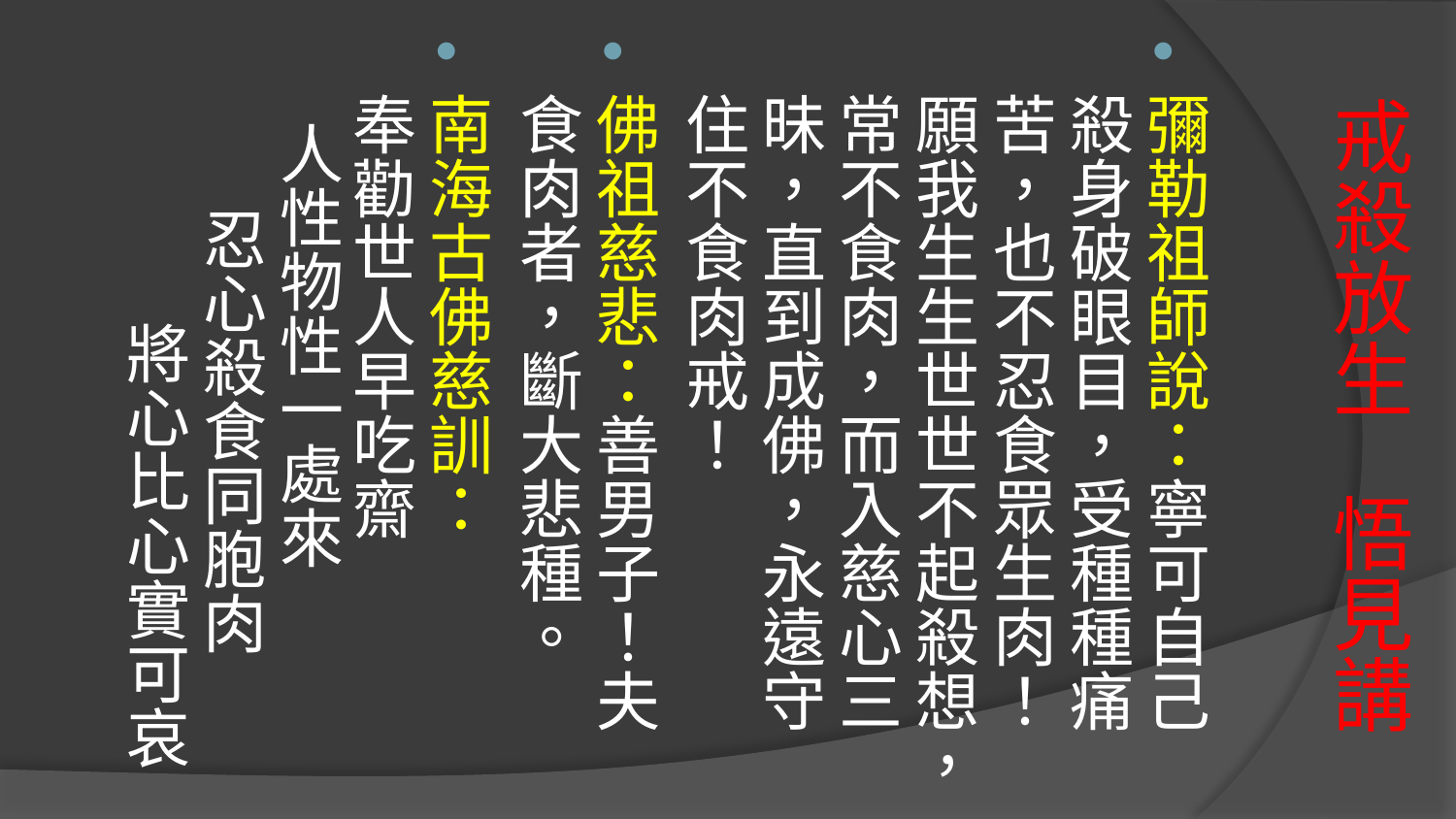

彌勒祖師說：寧可自己殺身破眼目，受種種痛苦，也不忍食眾生肉！願我生生世世不起殺想，常不食肉，而入慈心三昧，直到成佛，永遠守住不食肉戒！
佛祖慈悲：善男子！夫食肉者，斷大悲種。
南海古佛慈訓：                  奉勸世人早吃齋                    人性物性一處來                        忍心殺食同胞肉                          將心比心實可哀

# 戒殺放生    悟見講